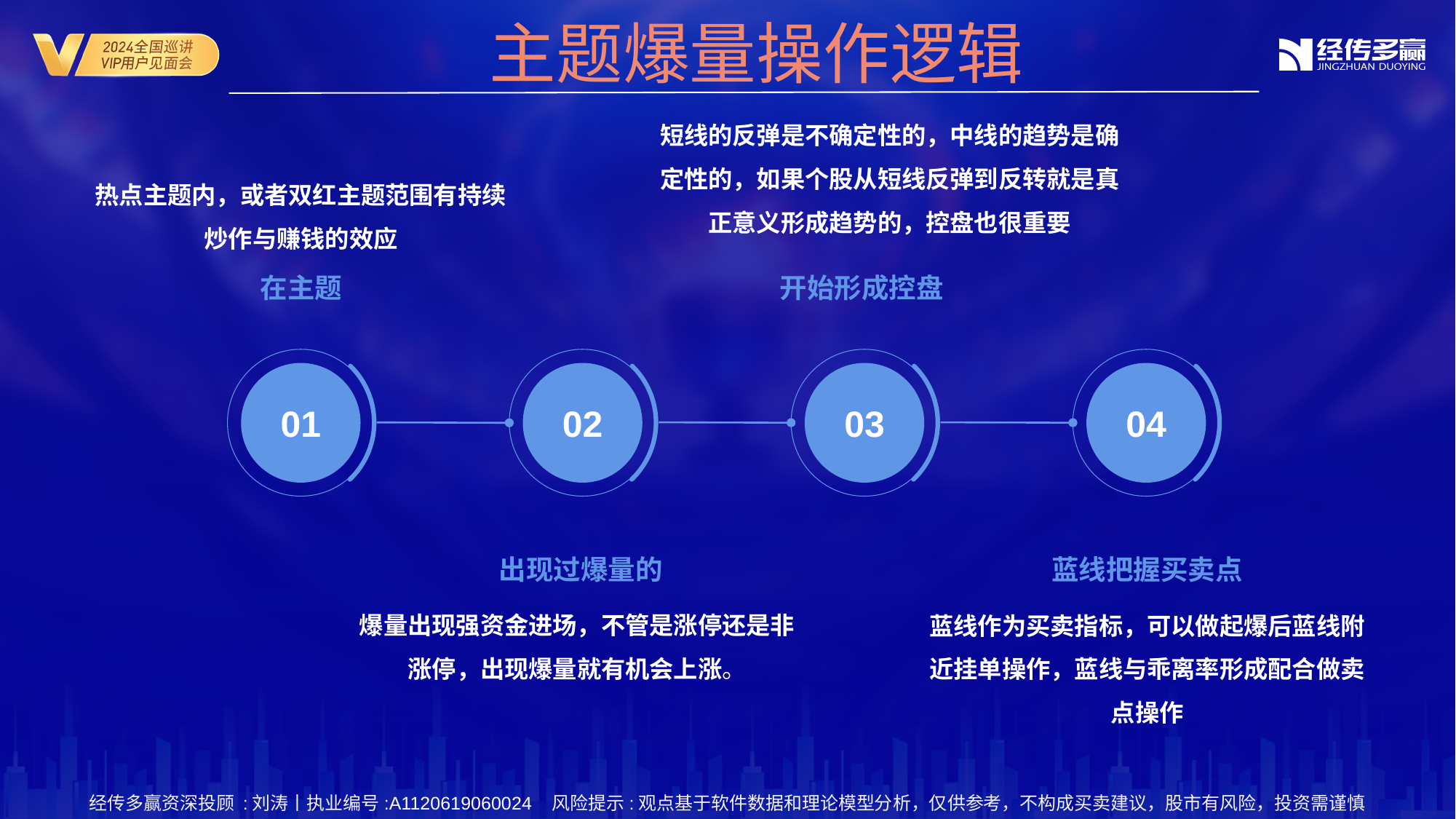

主题爆量操作逻辑
热点主题内，或者双红主题范围有持续炒作与赚钱的效应
短线的反弹是不确定性的，中线的趋势是确定性的，如果个股从短线反弹到反转就是真正意义形成趋势的，控盘也很重要
在主题
开始形成控盘

01
02
03
04
出现过爆量的
蓝线把握买卖点
爆量出现强资金进场，不管是涨停还是非涨停，出现爆量就有机会上涨。
蓝线作为买卖指标，可以做起爆后蓝线附近挂单操作，蓝线与乖离率形成配合做卖点操作